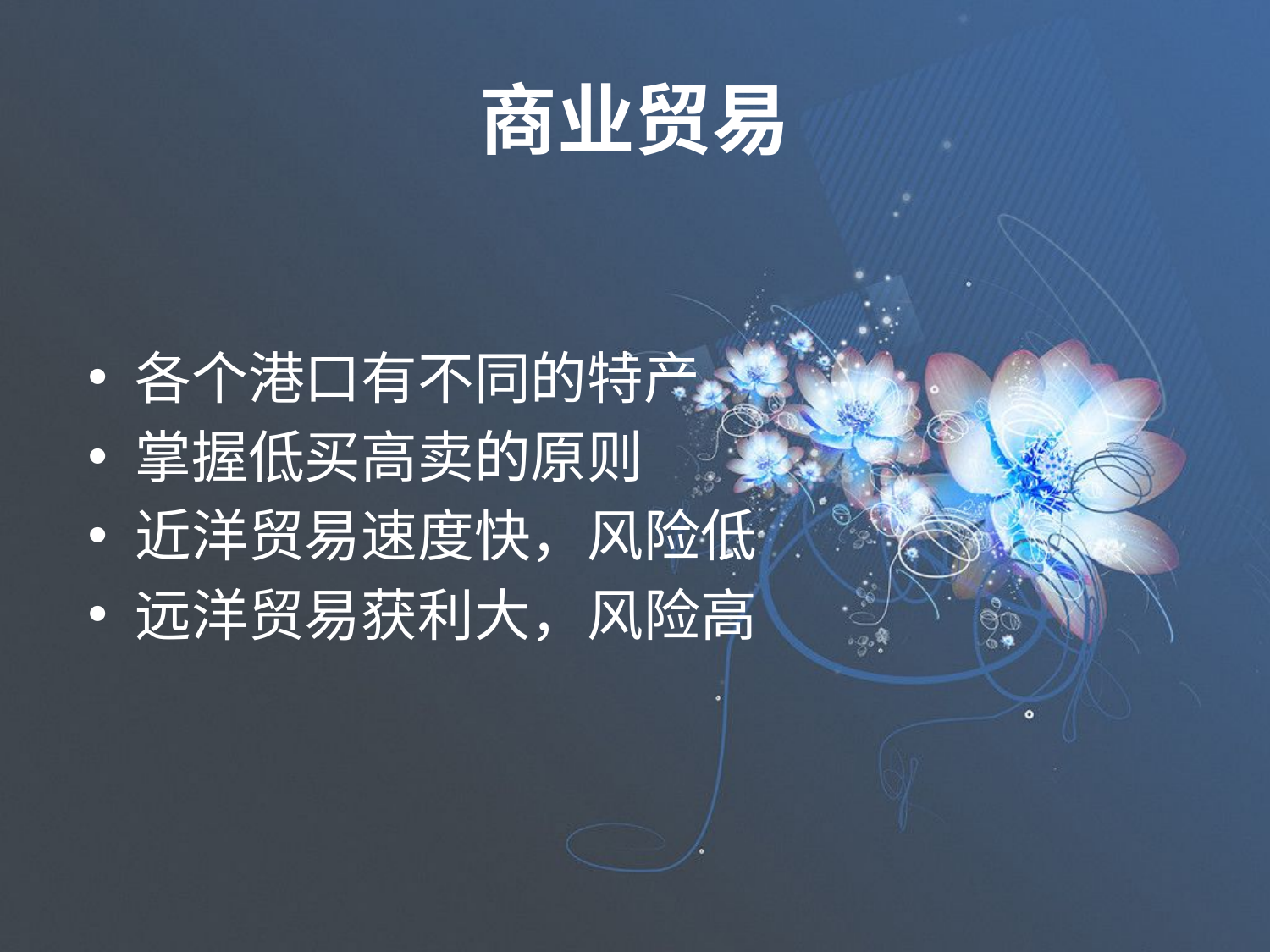

# 商业贸易
各个港口有不同的特产
掌握低买高卖的原则
近洋贸易速度快，风险低
远洋贸易获利大，风险高